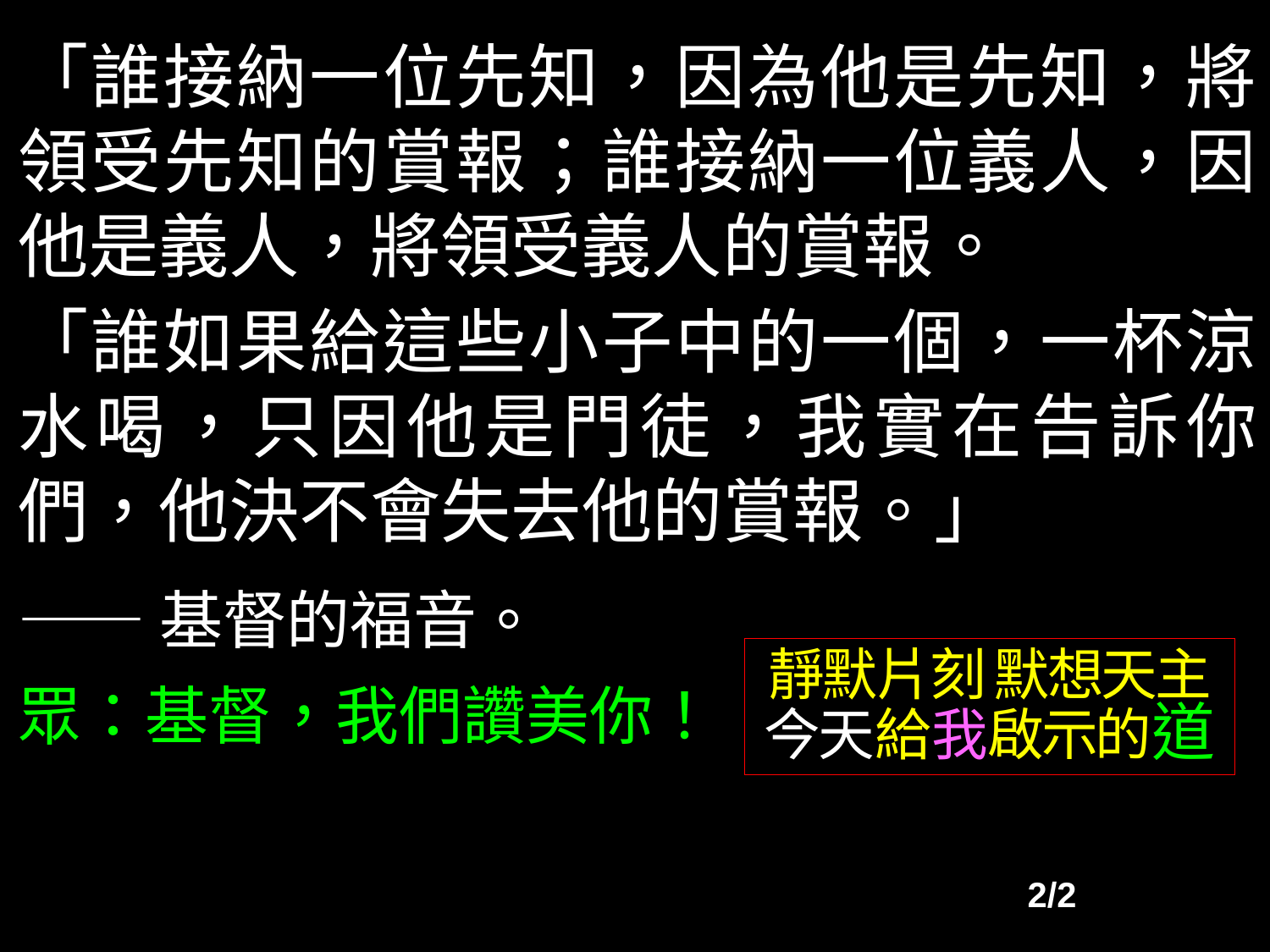

「誰接納一位先知，因為他是先知，將領受先知的賞報；誰接納一位義人，因他是義人，將領受義人的賞報。
「誰如果給這些小子中的一個，一杯涼水喝，只因他是門徒，我實在告訴你們，他決不會失去他的賞報。」
——基督的福音。
眾：基督，我們讚美你！

靜默片刻 默想天主
今天給我啟示的道
2/2